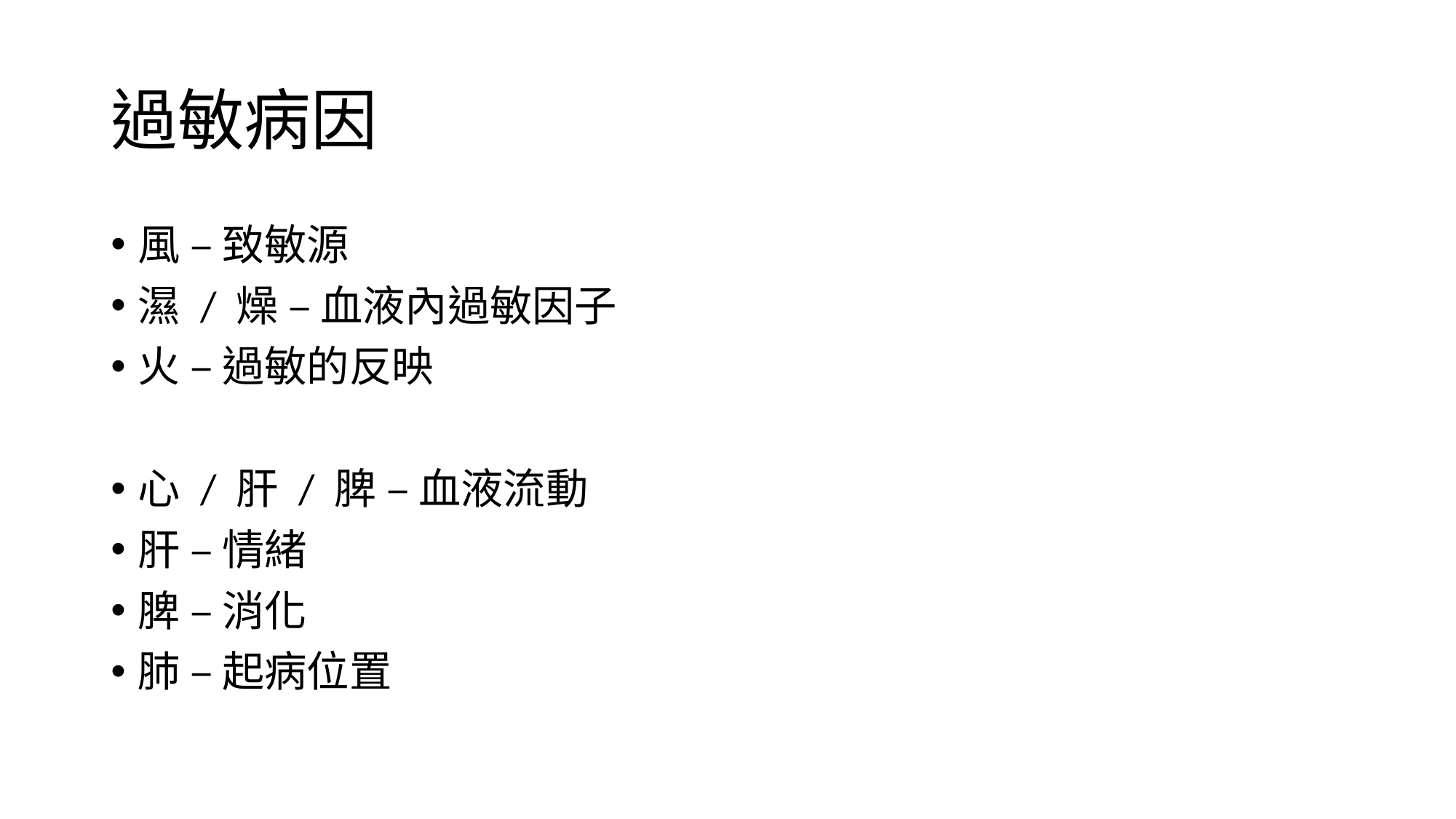

# 過敏病因
風 – 致敏源
濕 / 燥 – 血液內過敏因子
火 – 過敏的反映

心 / 肝 / 脾 – 血液流動
肝 – 情緒
脾 – 消化
肺 – 起病位置